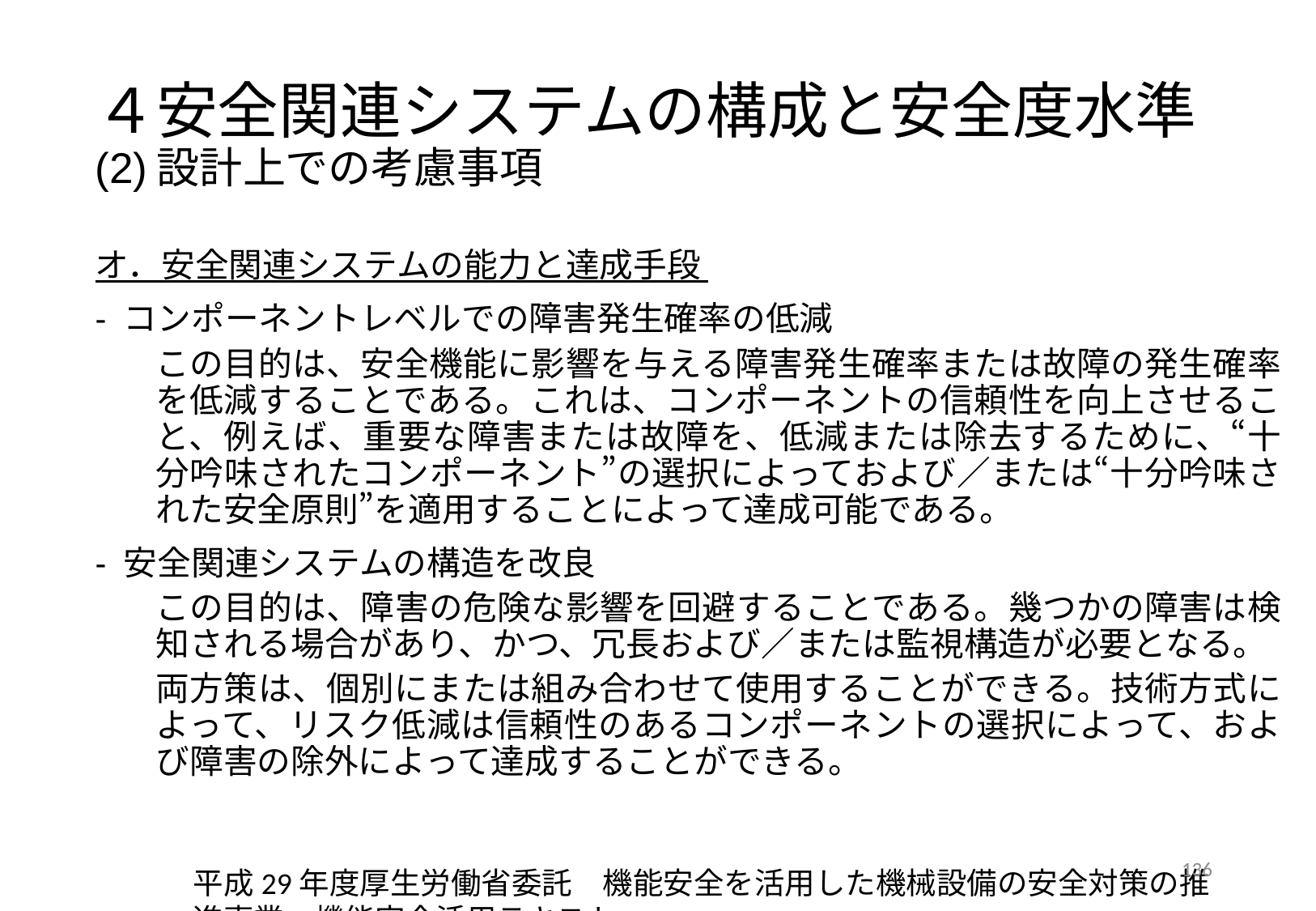

# ４安全関連システムの構成と安全度水準 (2)設計上での考慮事項
オ．安全関連システムの能力と達成手段
- コンポーネントレベルでの障害発生確率の低減
この目的は、安全機能に影響を与える障害発生確率または故障の発生確率を低減することである。これは、コンポーネントの信頼性を向上させること、例えば、重要な障害または故障を、低減または除去するために、“十分吟味されたコンポーネント”の選択によっておよび／または“十分吟味された安全原則”を適用することによって達成可能である。
- 安全関連システムの構造を改良
この目的は、障害の危険な影響を回避することである。幾つかの障害は検知される場合があり、かつ、冗長および／または監視構造が必要となる。
両方策は、個別にまたは組み合わせて使用することができる。技術方式によって、リスク低減は信頼性のあるコンポーネントの選択によって、および障害の除外によって達成することができる。
136
平成29年度厚生労働省委託　機能安全を活用した機械設備の安全対策の推進事業　機能安全活用テキスト